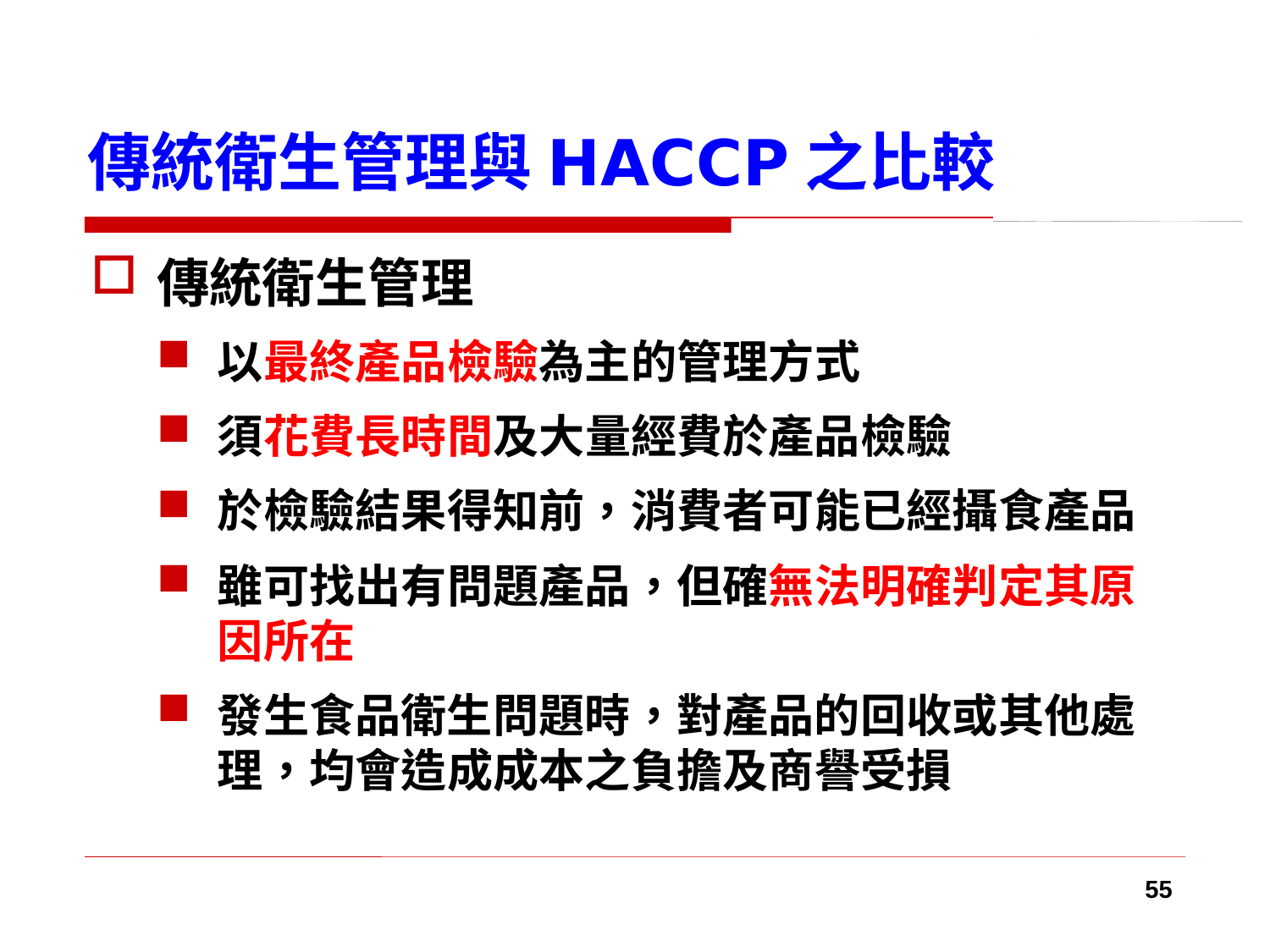

# 傳統衛生管理與HACCP之比較
傳統衛生管理
以最終產品檢驗為主的管理方式
須花費長時間及大量經費於產品檢驗
於檢驗結果得知前，消費者可能已經攝食產品
雖可找出有問題產品，但確無法明確判定其原因所在
發生食品衛生問題時，對產品的回收或其他處理，均會造成成本之負擔及商譽受損
55